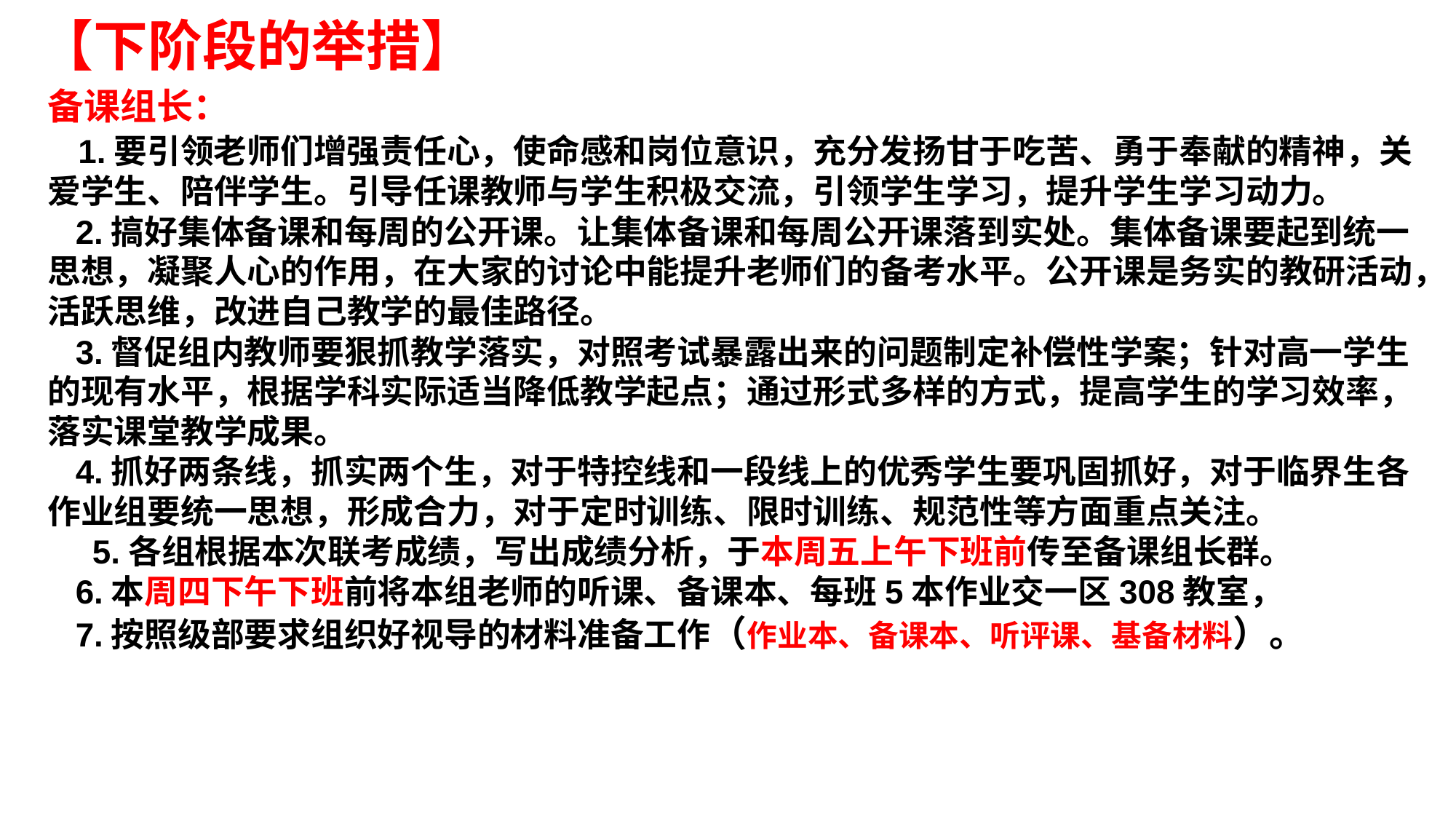

# 【下阶段的举措】
备课组长：
   1.要引领老师们增强责任心，使命感和岗位意识，充分发扬甘于吃苦、勇于奉献的精神，关爱学生、陪伴学生。引导任课教师与学生积极交流，引领学生学习，提升学生学习动力。
   2.搞好集体备课和每周的公开课。让集体备课和每周公开课落到实处。集体备课要起到统一思想，凝聚人心的作用，在大家的讨论中能提升老师们的备考水平。公开课是务实的教研活动，活跃思维，改进自己教学的最佳路径。
   3.督促组内教师要狠抓教学落实，对照考试暴露出来的问题制定补偿性学案；针对高一学生的现有水平，根据学科实际适当降低教学起点；通过形式多样的方式，提高学生的学习效率，落实课堂教学成果。
   4.抓好两条线，抓实两个生，对于特控线和一段线上的优秀学生要巩固抓好，对于临界生各作业组要统一思想，形成合力，对于定时训练、限时训练、规范性等方面重点关注。
      5.各组根据本次联考成绩，写出成绩分析，于本周五上午下班前传至备课组长群。
   6.本周四下午下班前将本组老师的听课、备课本、每班5本作业交一区308教室，
   7.按照级部要求组织好视导的材料准备工作（作业本、备课本、听评课、基备材料）。